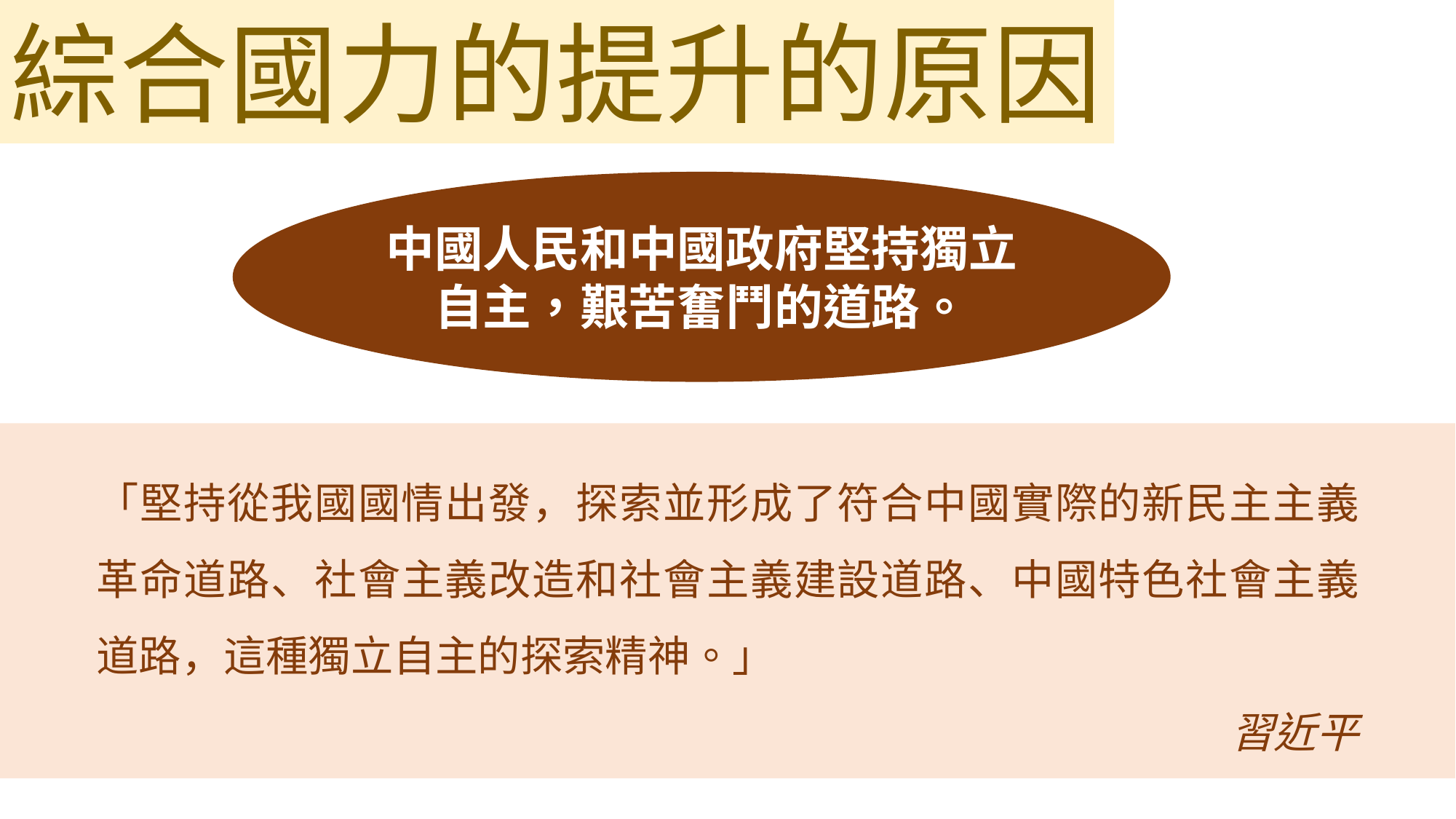

綜合國力的提升的原因
中國人民和中國政府堅持獨立自主，艱苦奮鬥的道路。

「堅持從我國國情出發，探索並形成了符合中國實際的新民主主義革命道路、社會主義改造和社會主義建設道路、中國特色社會主義道路，這種獨立自主的探索精神。」
習近平